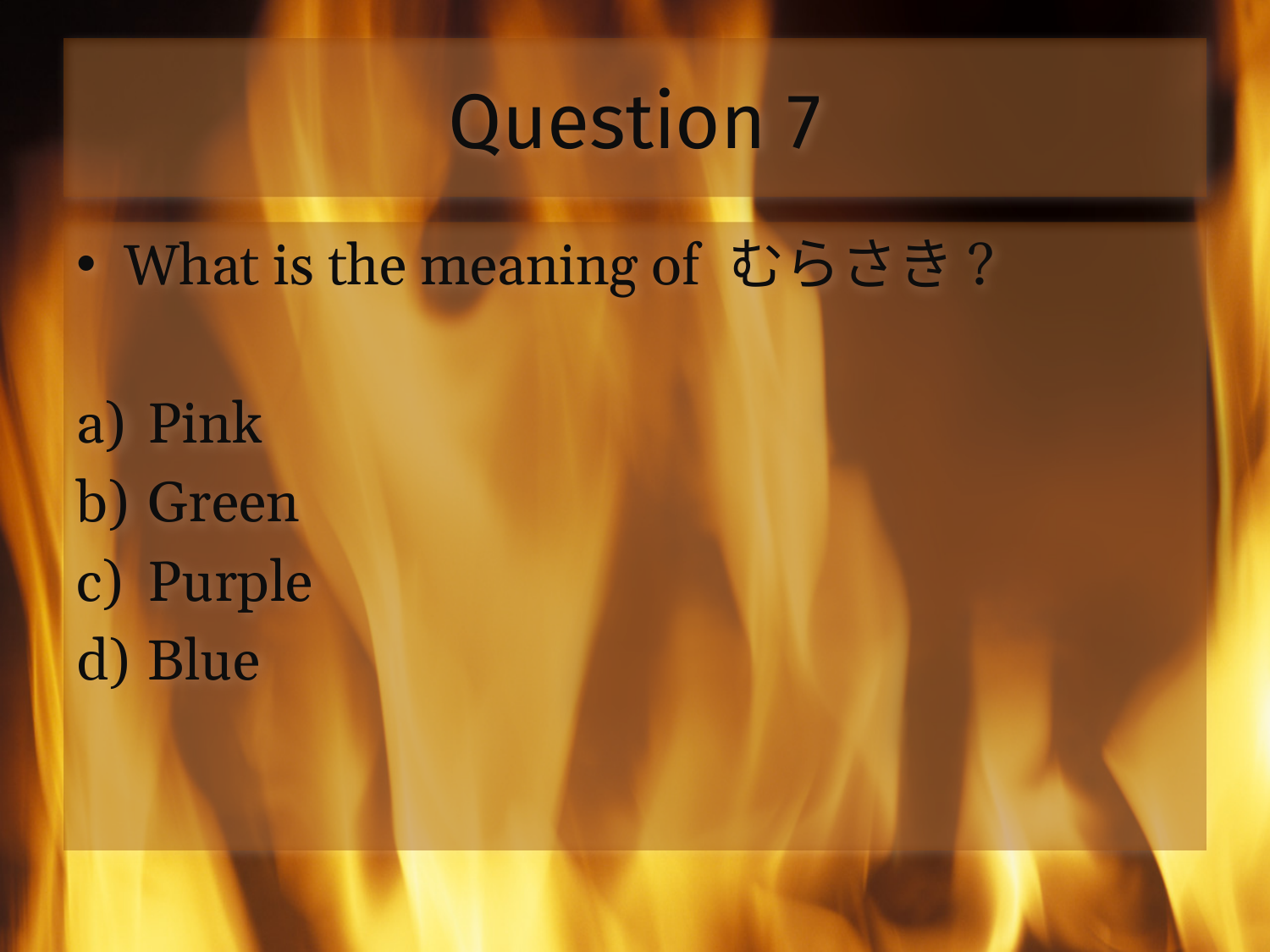

# Question 7
What is the meaning of むらさき?

Pink
Green
Purple
Blue